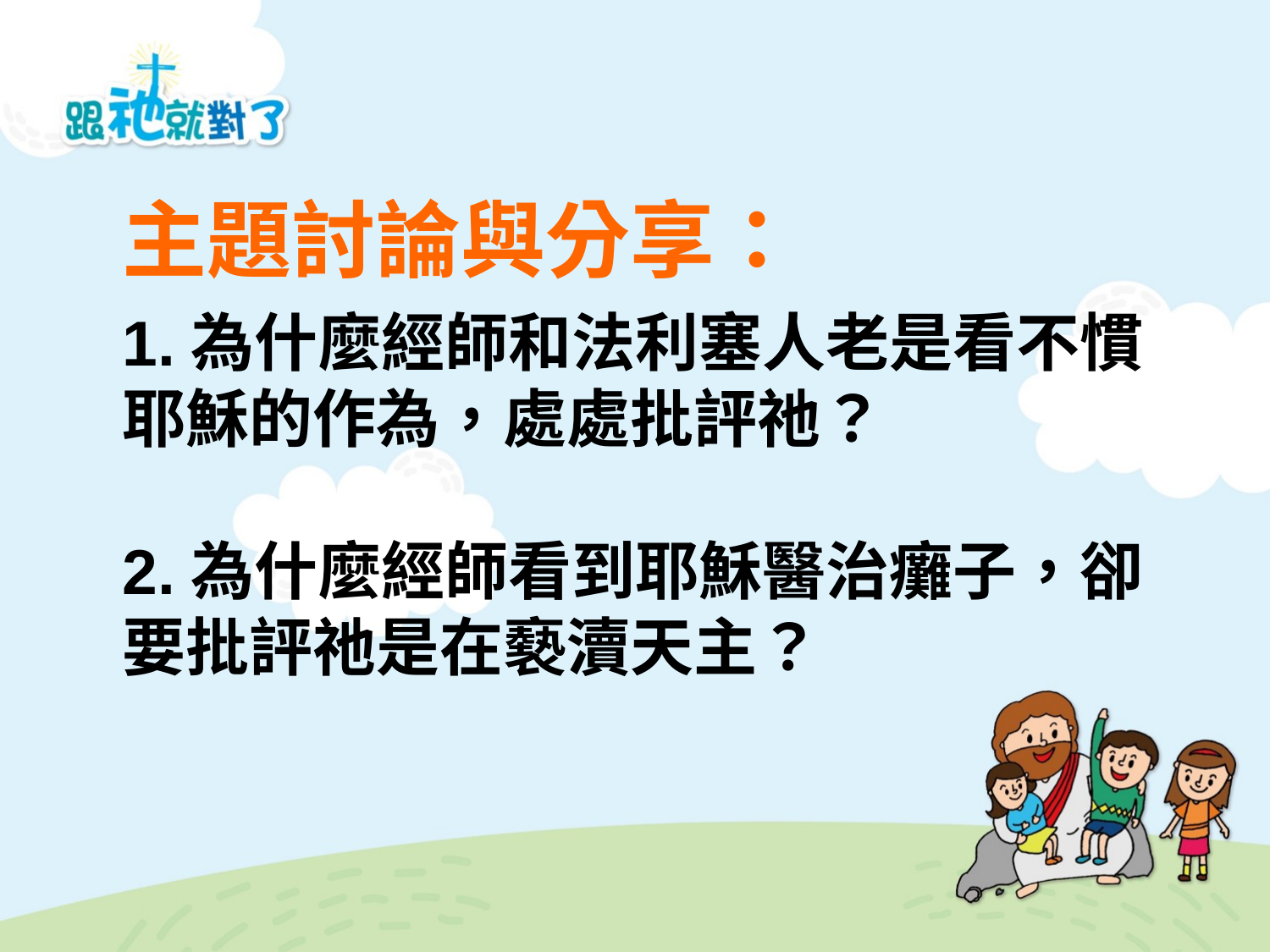

主題討論與分享：
1.為什麼經師和法利塞人老是看不慣耶穌的作為，處處批評祂？

2.為什麼經師看到耶穌醫治癱子，卻要批評祂是在褻瀆天主？